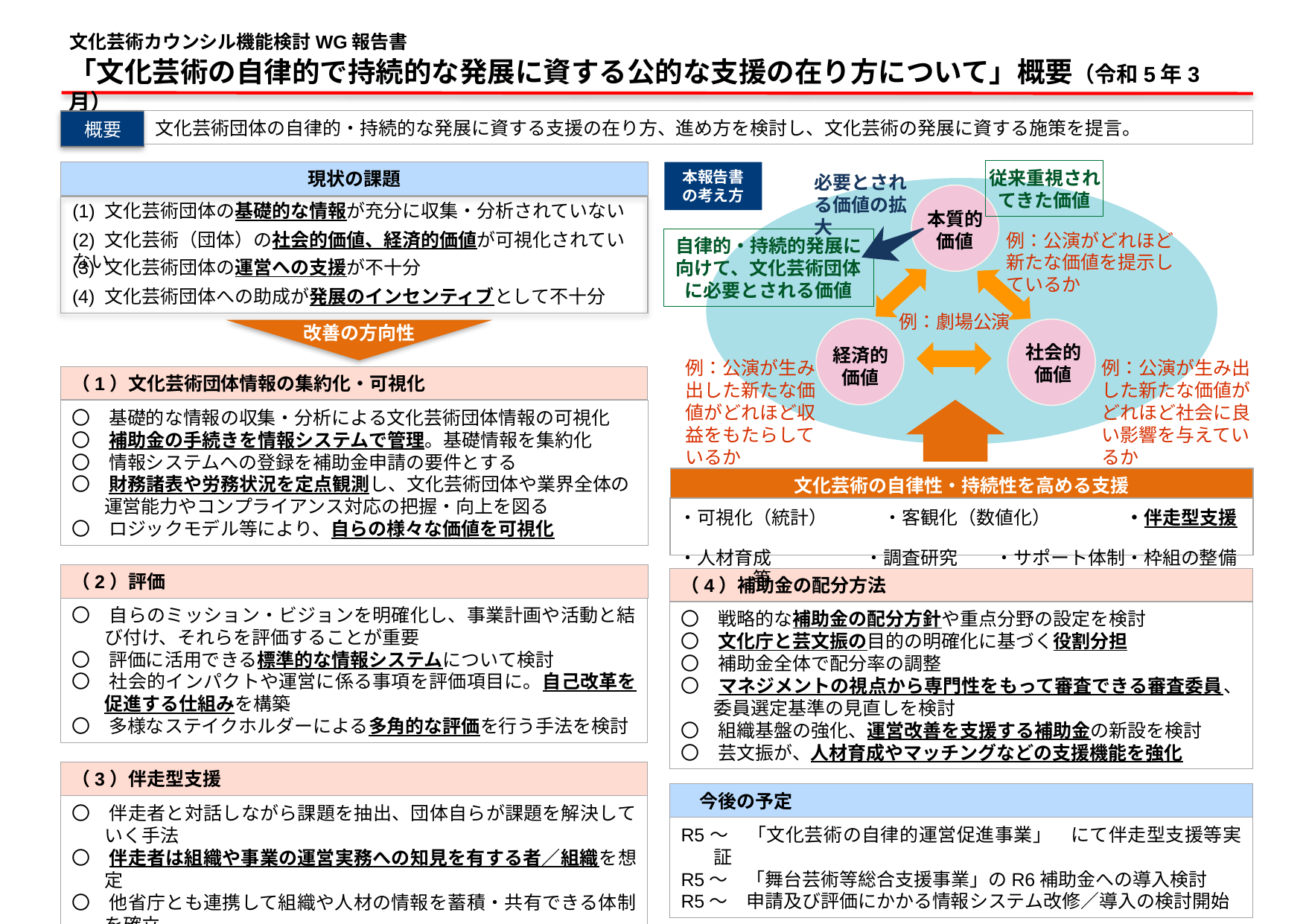

文化芸術カウンシル機能検討WG報告書
「文化芸術の自律的で持続的な発展に資する公的な支援の在り方について」概要（令和5年3月）

概要
文化芸術団体の自律的・持続的な発展に資する支援の在り方、進め方を検討し、文化芸術の発展に資する施策を提言。
従来重視されてきた価値
本報告書の考え方
現状の課題
必要とされる価値の拡大

(1) 文化芸術団体の基礎的な情報が充分に収集・分析されていない

本質的価値

(2) 文化芸術（団体）の社会的価値、経済的価値が可視化されていない
例：公演がどれほど新たな価値を提示しているか

自律的・持続的発展に向けて、文化芸術団体に必要とされる価値
(3) 文化芸術団体の運営への支援が不十分

(4) 文化芸術団体への助成が発展のインセンティブとして不十分
例：劇場公演
改善の方向性

社会的価値
経済的価値

例：公演が生み出した新たな価値がどれほど収益をもたらしているか
例：公演が生み出した新たな価値がどれほど社会に良い影響を与えているか
（1）文化芸術団体情報の集約化・可視化

〇　基礎的な情報の収集・分析による文化芸術団体情報の可視化
〇　補助金の手続きを情報システムで管理。基礎情報を集約化
〇　情報システムへの登録を補助金申請の要件とする
〇　財務諸表や労務状況を定点観測し、文化芸術団体や業界全体の運営能力やコンプライアンス対応の把握・向上を図る
〇　ロジックモデル等により、自らの様々な価値を可視化
文化芸術の自律性・持続性を高める支援
・可視化（統計）　　　・客観化（数値化）　　　　・伴走型支援
・人材育成　　　　　・調査研究　　・サポート体制・枠組の整備　　　　等

（2）評価
（4）補助金の配分方法
〇　自らのミッション・ビジョンを明確化し、事業計画や活動と結び付け、それらを評価することが重要
〇　評価に活用できる標準的な情報システムについて検討
〇　社会的インパクトや運営に係る事項を評価項目に。自己改革を促進する仕組みを構築
〇　多様なステイクホルダーによる多角的な評価を行う手法を検討
〇　戦略的な補助金の配分方針や重点分野の設定を検討
〇　文化庁と芸文振の目的の明確化に基づく役割分担
〇　補助金全体で配分率の調整
〇　マネジメントの視点から専門性をもって審査できる審査委員、委員選定基準の見直しを検討
〇　組織基盤の強化、運営改善を支援する補助金の新設を検討
〇　芸文振が、人材育成やマッチングなどの支援機能を強化
（3）伴走型支援
　今後の予定
〇　伴走者と対話しながら課題を抽出、団体自らが課題を解決していく手法
〇　伴走者は組織や事業の運営実務への知見を有する者／組織を想定
〇　他省庁とも連携して組織や人材の情報を蓄積・共有できる体制を確立
〇　令和5年度から伴走型支援を実証、実効性のある枠組を確立
R5～　「文化芸術の自律的運営促進事業」　にて伴走型支援等実証
R5～　「舞台芸術等総合支援事業」のR6補助金への導入検討
R5～　申請及び評価にかかる情報システム改修／導入の検討開始